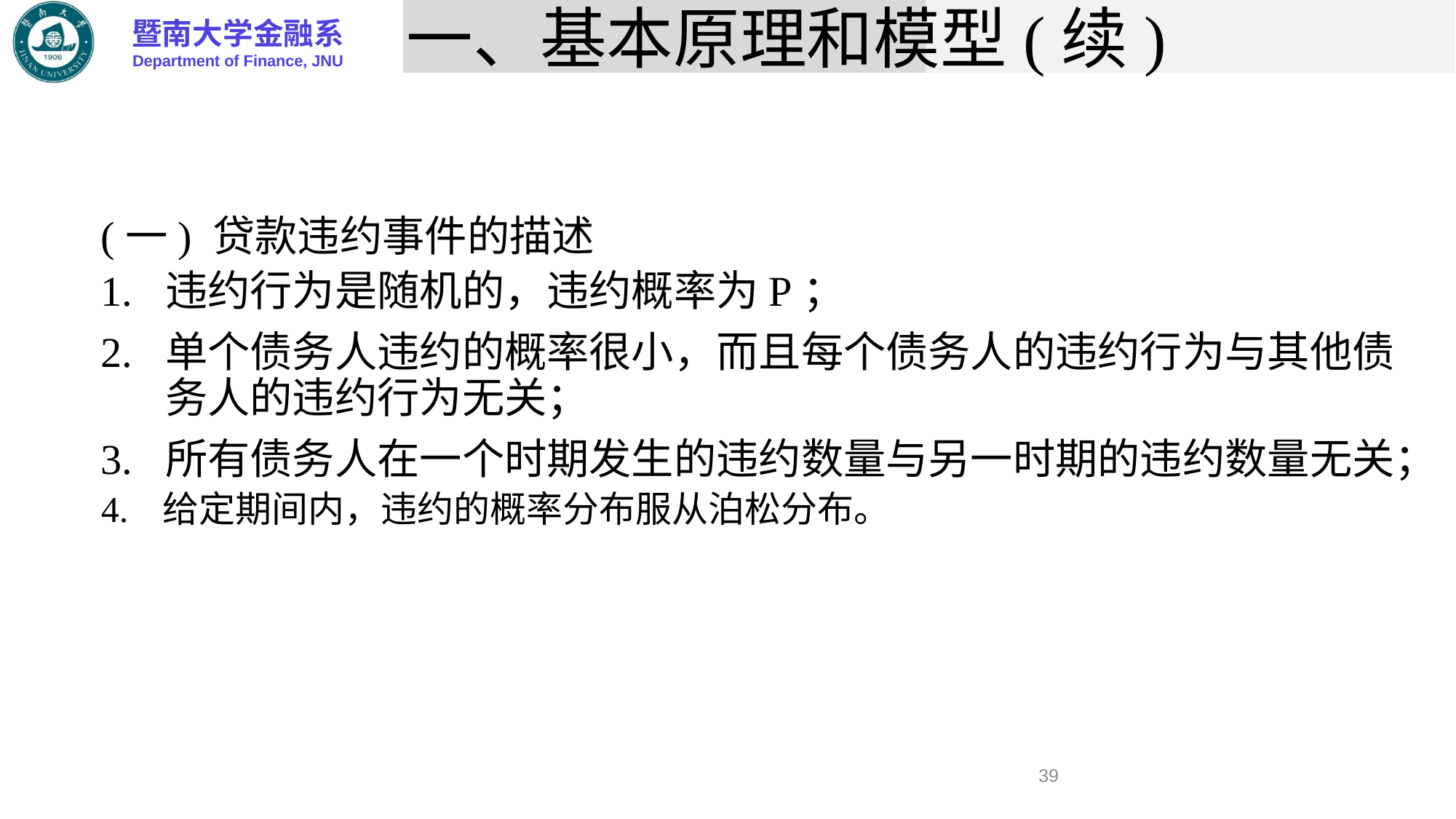

# 一、基本原理和模型(续)
(一) 贷款违约事件的描述
1.	违约行为是随机的，违约概率为P；
2.	单个债务人违约的概率很小，而且每个债务人的违约行为与其他债务人的违约行为无关；
3.	所有债务人在一个时期发生的违约数量与另一时期的违约数量无关；
4.	给定期间内，违约的概率分布服从泊松分布。

39